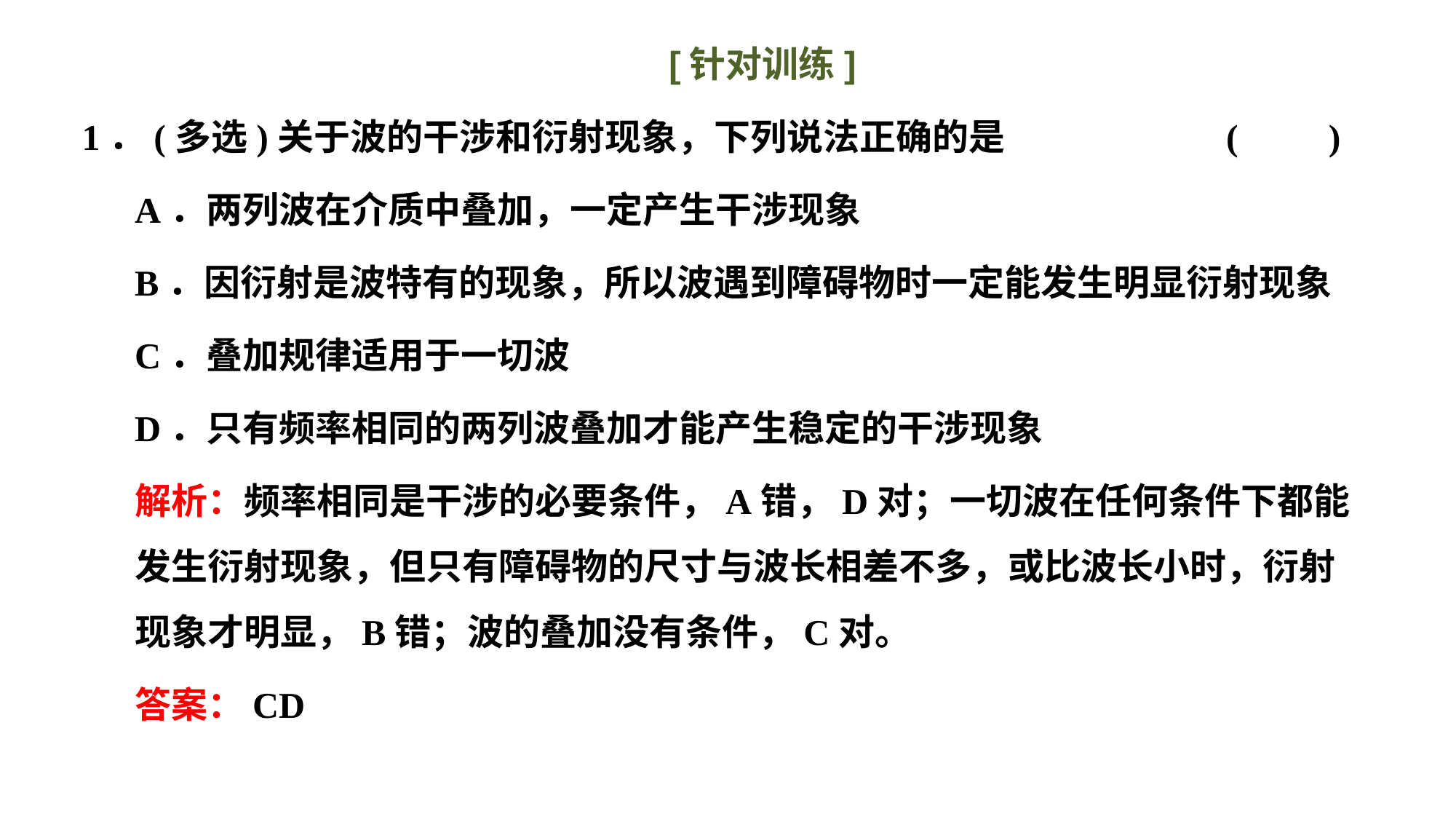

[针对训练]
1．(多选)关于波的干涉和衍射现象，下列说法正确的是			(　　)
A．两列波在介质中叠加，一定产生干涉现象
B．因衍射是波特有的现象，所以波遇到障碍物时一定能发生明显衍射现象
C．叠加规律适用于一切波
D．只有频率相同的两列波叠加才能产生稳定的干涉现象
解析：频率相同是干涉的必要条件，A错，D对；一切波在任何条件下都能发生衍射现象，但只有障碍物的尺寸与波长相差不多，或比波长小时，衍射现象才明显，B错；波的叠加没有条件，C对。
答案：CD